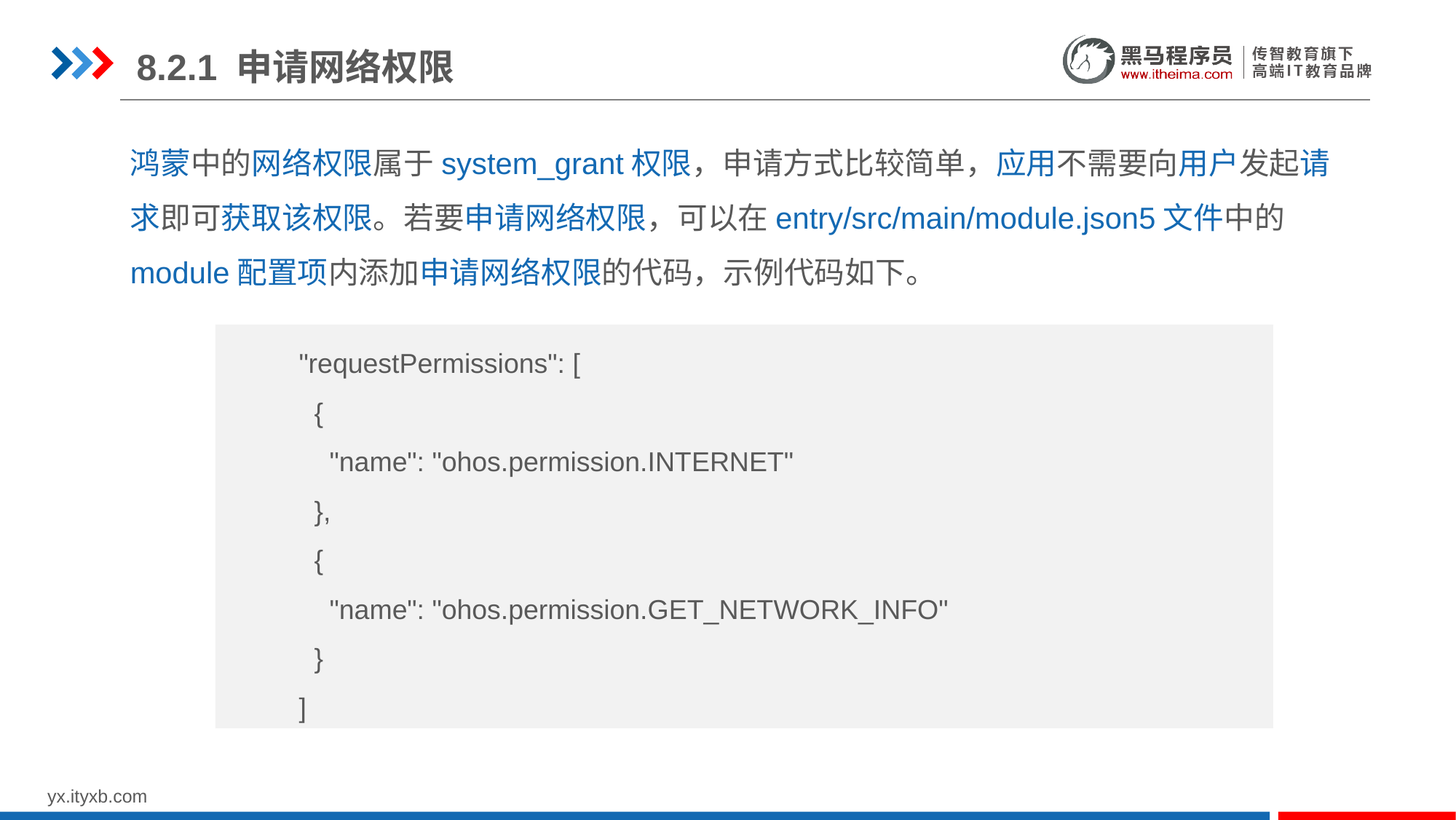

8.2.1 申请网络权限
鸿蒙中的网络权限属于system_grant权限，申请方式比较简单，应用不需要向用户发起请求即可获取该权限。若要申请网络权限，可以在entry/src/main/module.json5文件中的module配置项内添加申请网络权限的代码，示例代码如下。
"requestPermissions": [
  {
    "name": "ohos.permission.INTERNET"
  },
  {
    "name": "ohos.permission.GET_NETWORK_INFO"
  }
]